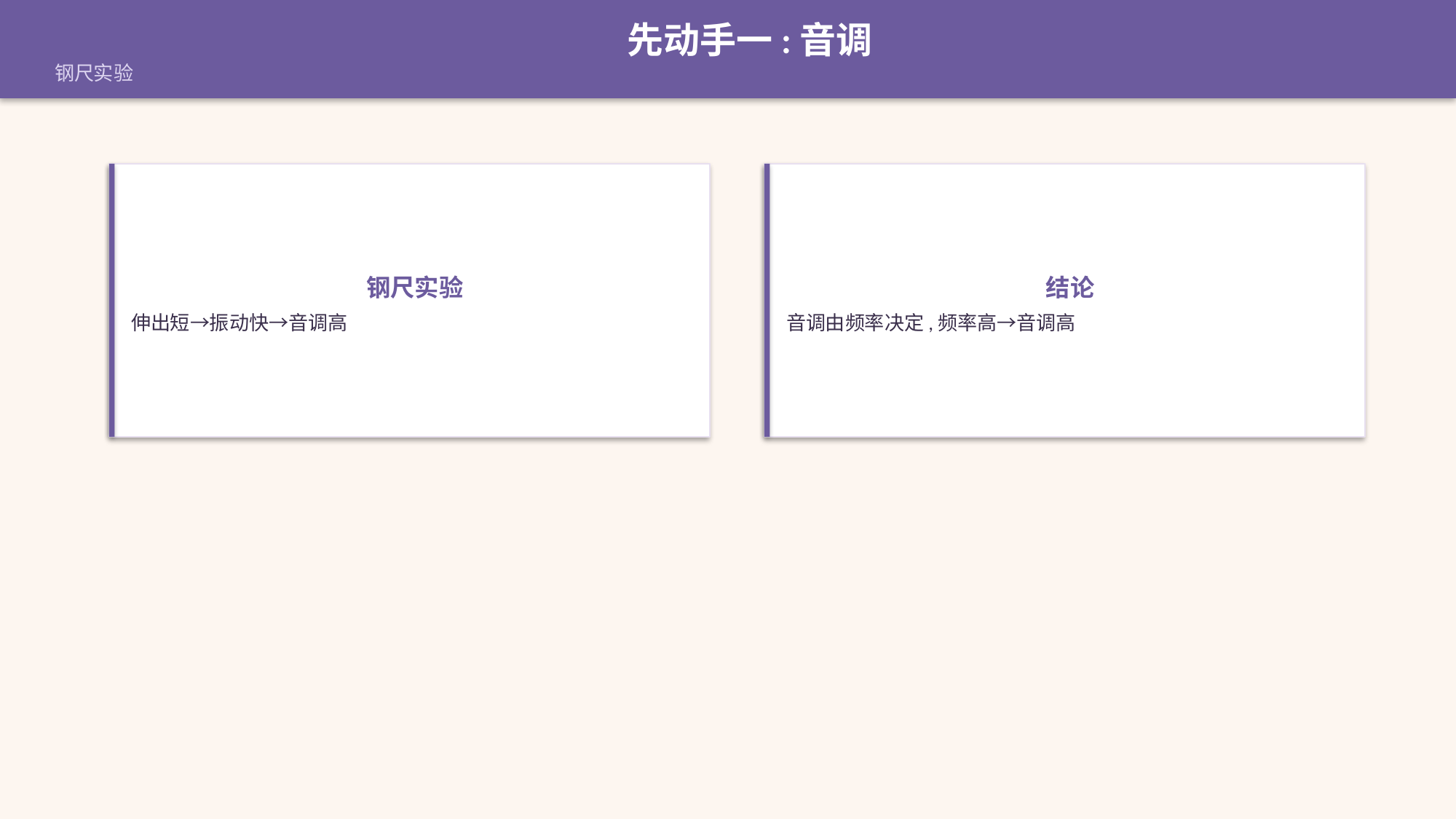

先动手一:音调
钢尺实验
钢尺实验
伸出短→振动快→音调高

结论
音调由频率决定,频率高→音调高